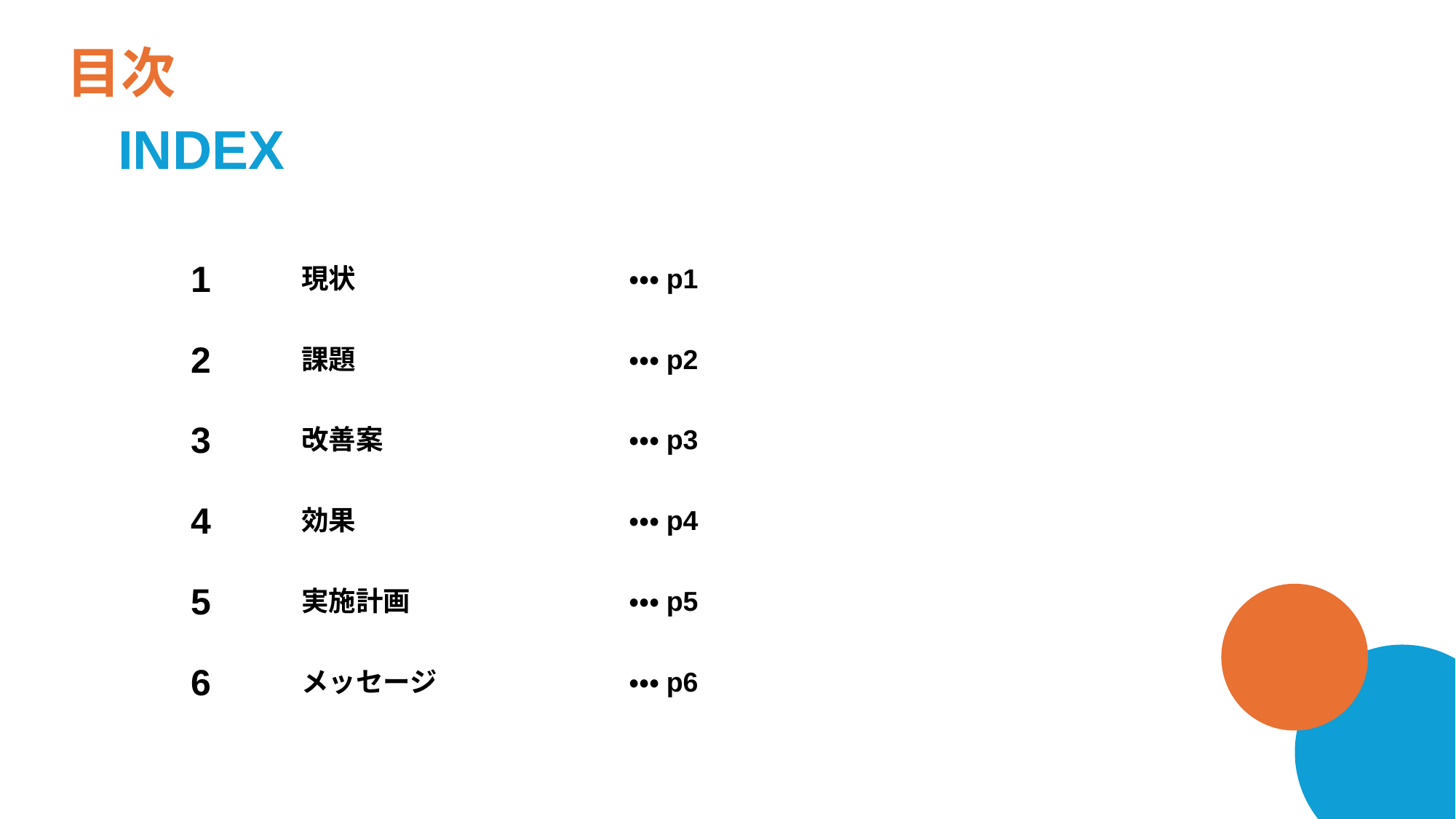

目次
INDEX
1
現状			・・・p1
2
課題			・・・p2
3
改善案			・・・p3
4
効果			・・・p4
5
実施計画		・・・p5
6
メッセージ		・・・p6